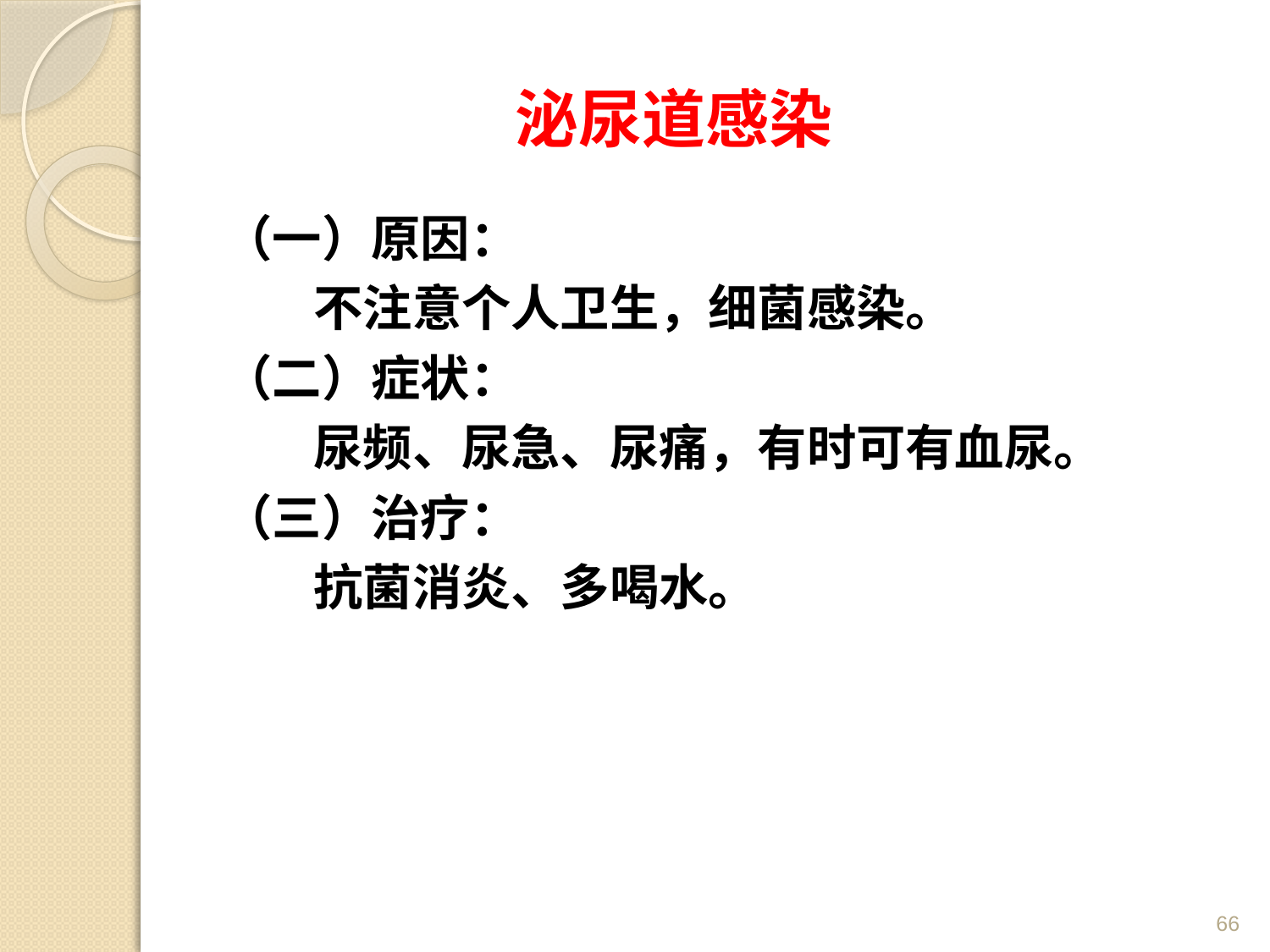

# 泌尿道感染
（一）原因：
       不注意个人卫生，细菌感染。
（二）症状：
       尿频、尿急、尿痛，有时可有血尿。
（三）治疗：
       抗菌消炎、多喝水。
66